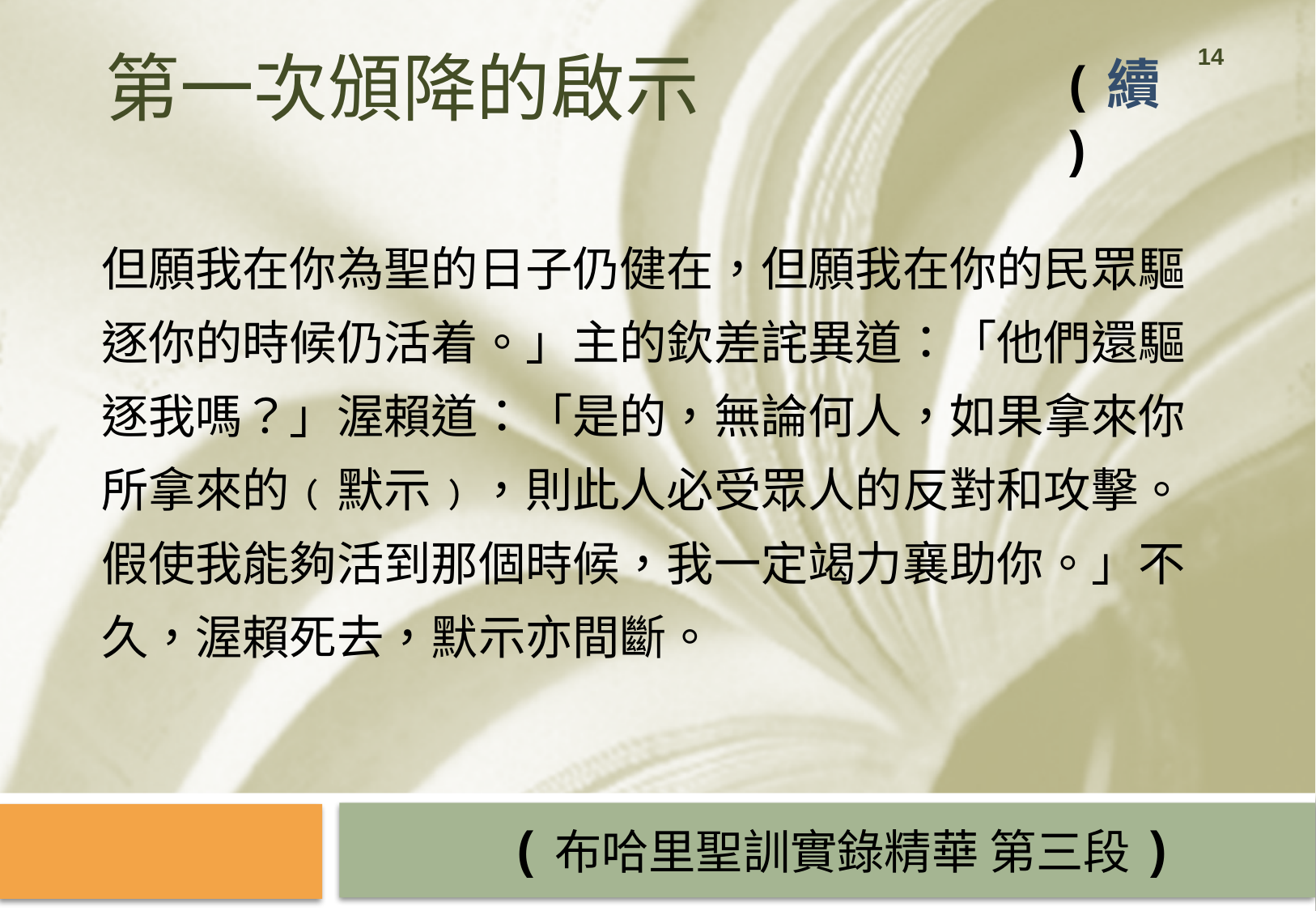

第一次頒降的啟示
14
(續)
但願我在你為聖的日子仍健在，但願我在你的民眾驅逐你的時候仍活着。」主的欽差詫異道：「他們還驅逐我嗎？」渥賴道：「是的，無論何人，如果拿來你所拿來的﹙默示﹚，則此人必受眾人的反對和攻擊。假使我能夠活到那個時候，我一定竭力襄助你。」不久，渥賴死去，默示亦間斷。
(布哈里聖訓實錄精華 第三段)